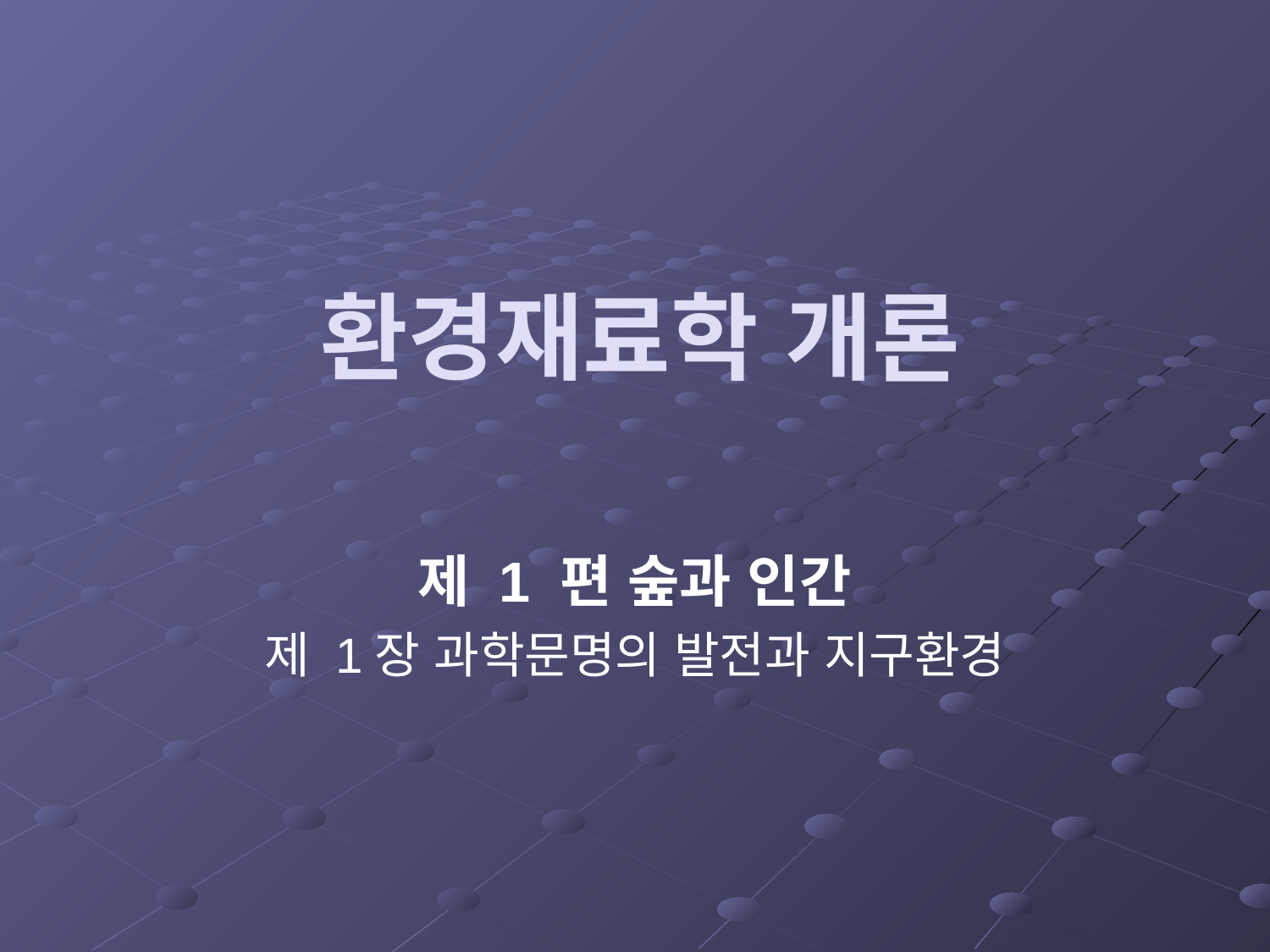

# 환경재료학 개론
제 1 편 숲과 인간
제 1장 과학문명의 발전과 지구환경